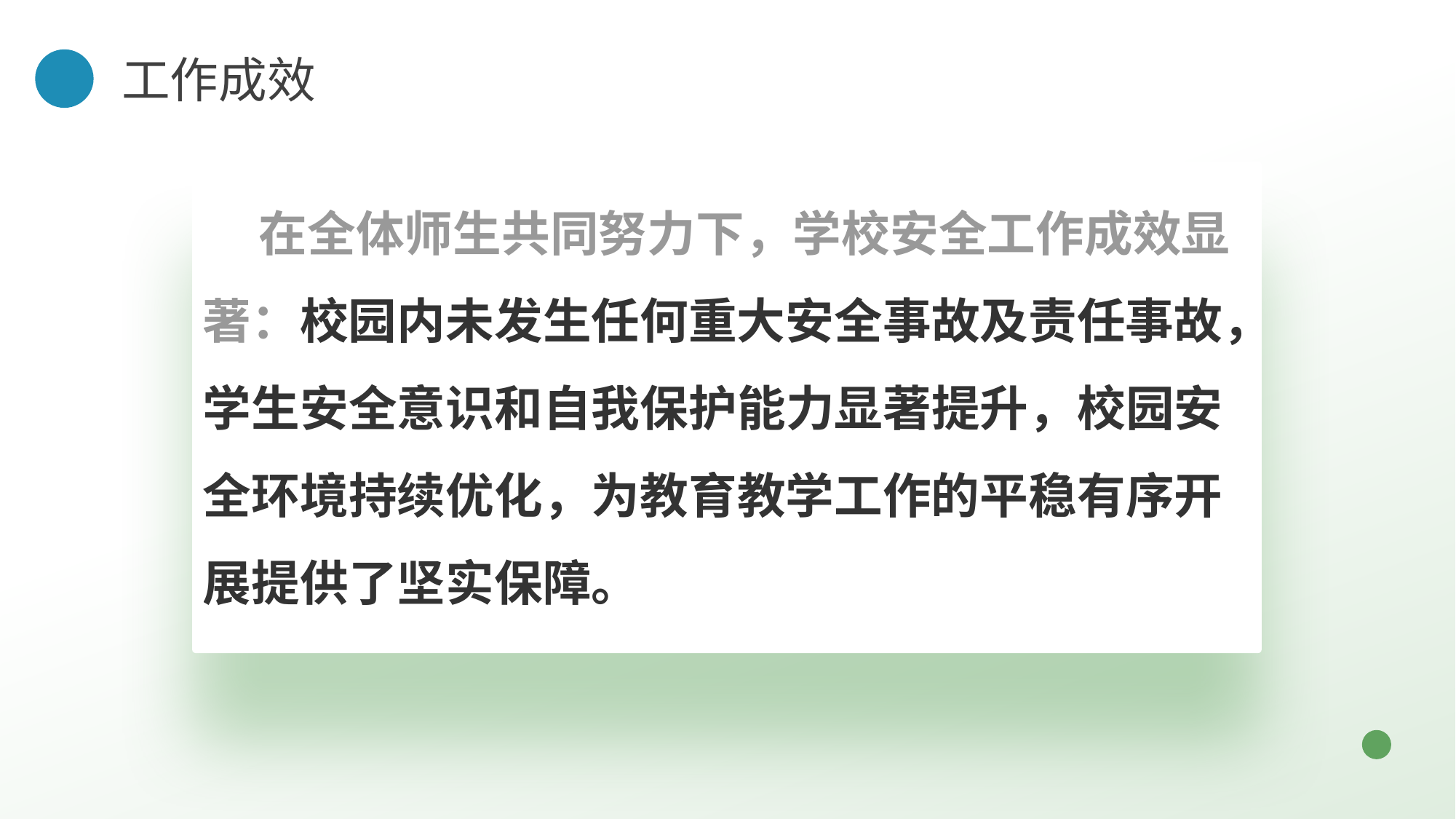

工作成效

    在全体师生共同努力下，学校安全工作成效显著：校园内未发生任何重大安全事故及责任事故，学生安全意识和自我保护能力显著提升，校园安全环境持续优化，为教育教学工作的平稳有序开展提供了坚实保障。